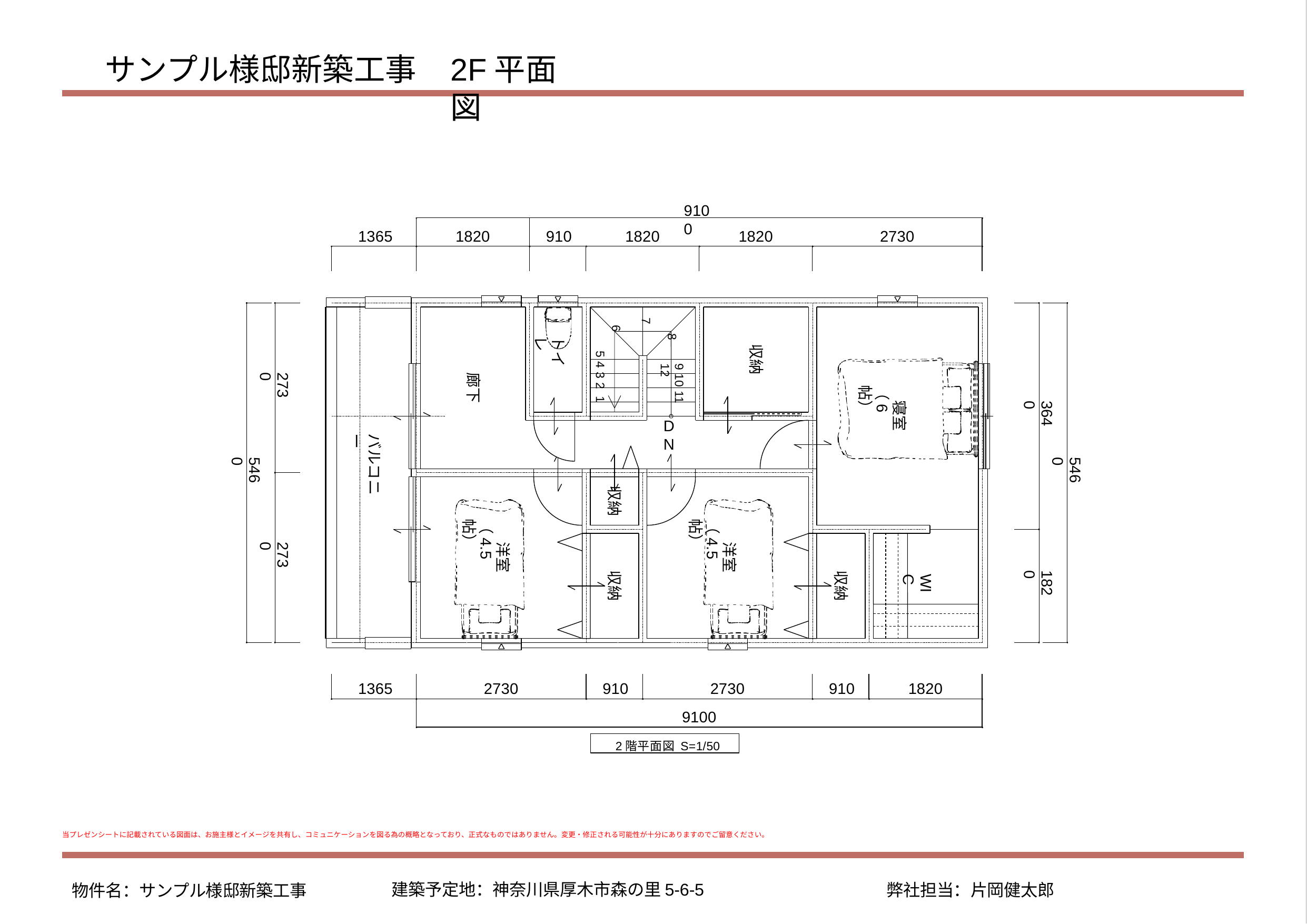

# サンプル様邸新築⼯事
2F平⾯図

9100

| 1365 | 1820 | 910 | 1820 | 1820 | 2730 |
| --- | --- | --- | --- | --- | --- |
|  |  |  |  |  |  |

7
6

8
トイレ
収納
5 4 3 2 1

9 10 11 12

廊下
2730

寝室
（6 帖）

3640

DN

バルコニー

5460
5460

収納

洋室
（4.5 帖）
洋室
（4.5 帖）

2730

収納
収納
1820
WIC

| 1365 | 2730 | 910 | 2730 | 910 | 1820 |
| --- | --- | --- | --- | --- | --- |
|  | 9100 |  |  |  |  |

2階平面図 S=1/50
当プレゼンシートに記載されている図⾯は、お施主様とイメージを共有し、コミュニケーションを図る為の概略となっており、正式なものではありません。変更・修正される可能性が⼗分にありますのでご留意ください。

建築予定地：神奈川県厚⽊市森の⾥5-6-5
弊社担当：⽚岡健太郎
物件名：サンプル様邸新築⼯事